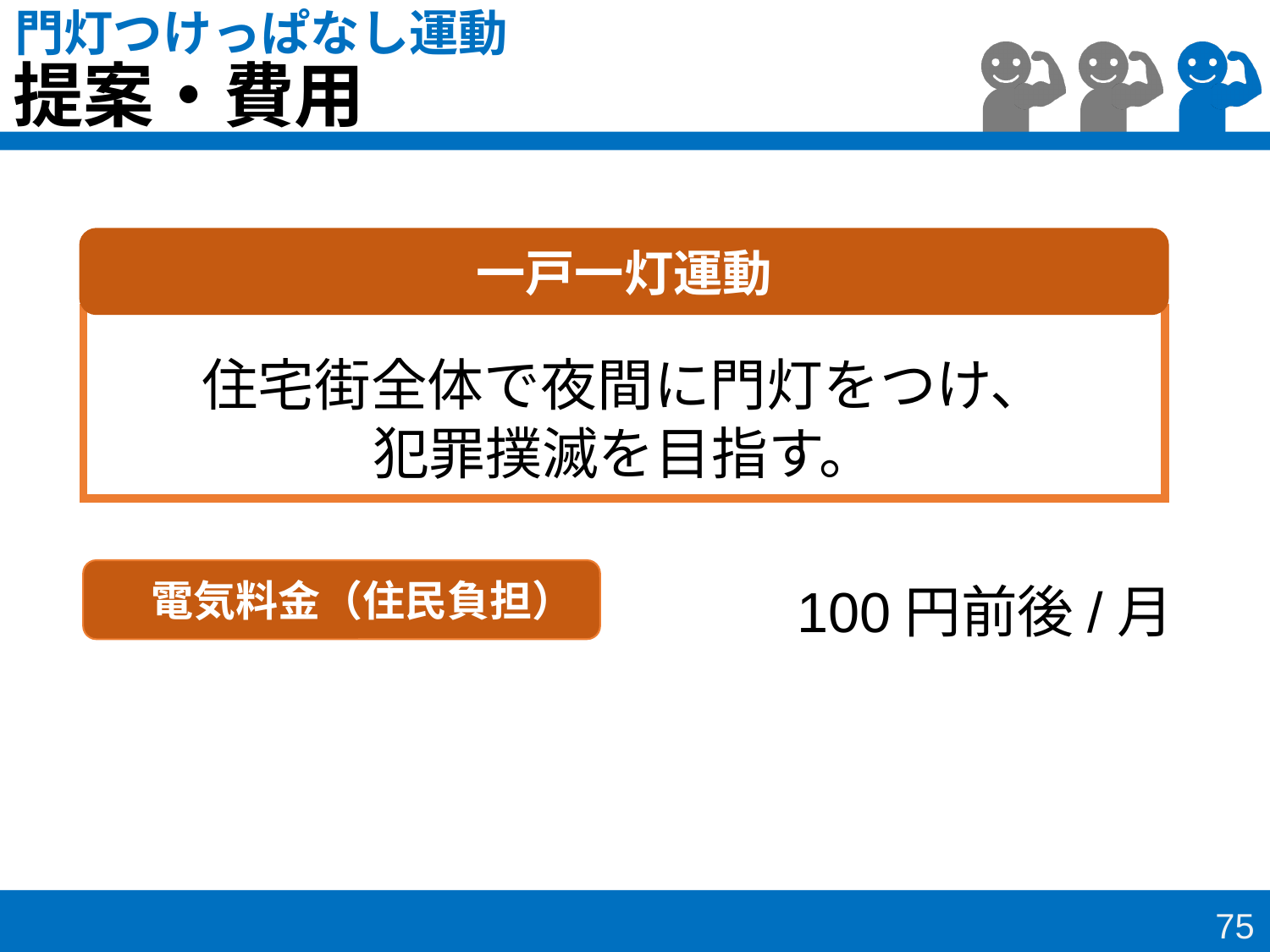

門灯つけっぱなし運動
# 提案・費用
一戸一灯運動

住宅街全体で夜間に門灯をつけ、
犯罪撲滅を目指す。
　電気料金（住民負担）
100円前後/月
75